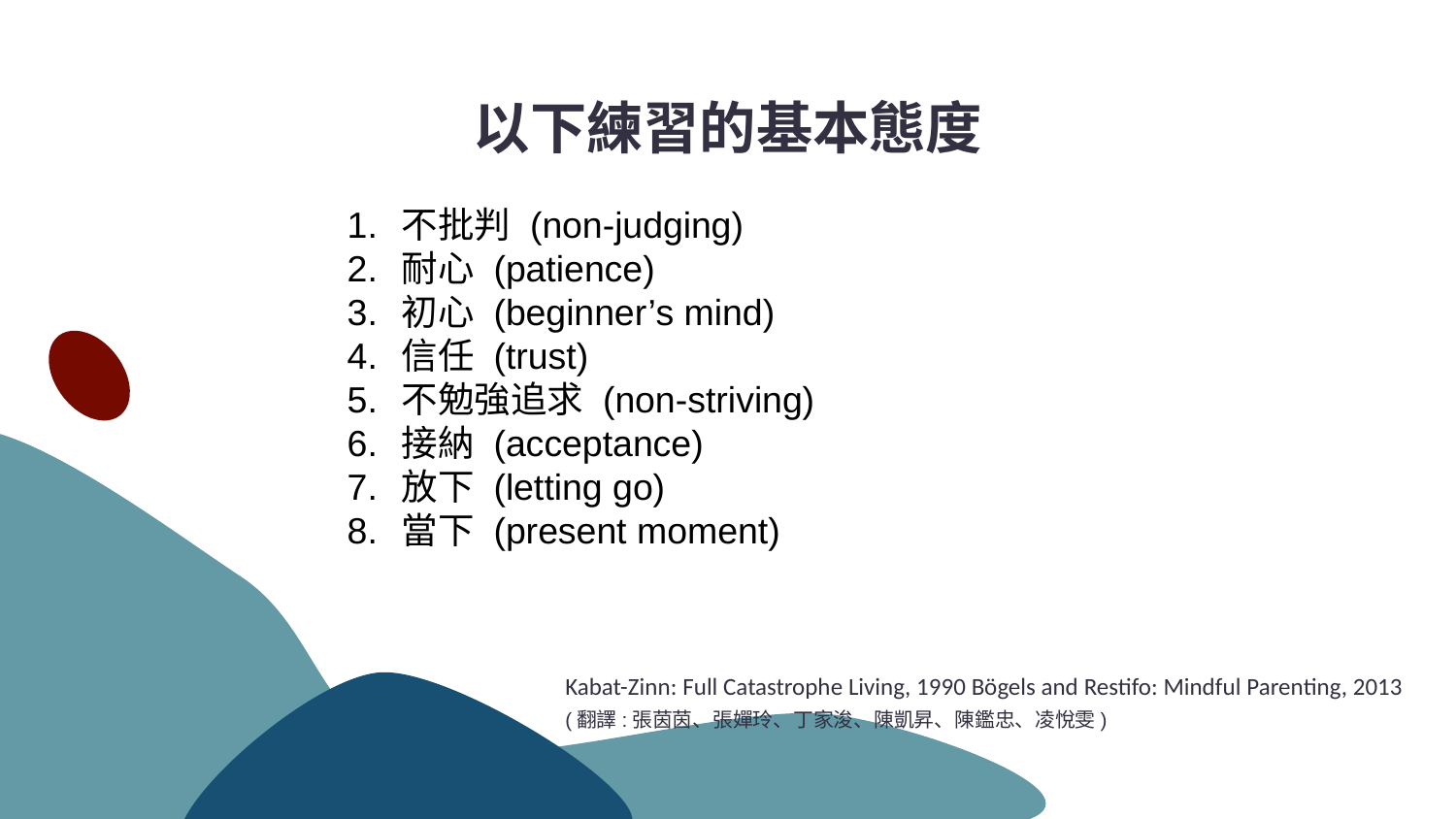

以下練習的基本態度
不批判 (non-judging)
耐心 (patience)
初心 (beginner’s mind)
信任 (trust)
不勉強追求 (non-striving)
接納 (acceptance)
放下 (letting go)
當下 (present moment)

Kabat-Zinn: Full Catastrophe Living, 1990 Bögels and Restifo: Mindful Parenting, 2013
(翻譯:張茵茵、張嬋玲、丁家浚、陳凱昇、陳鑑忠、凌悅雯)